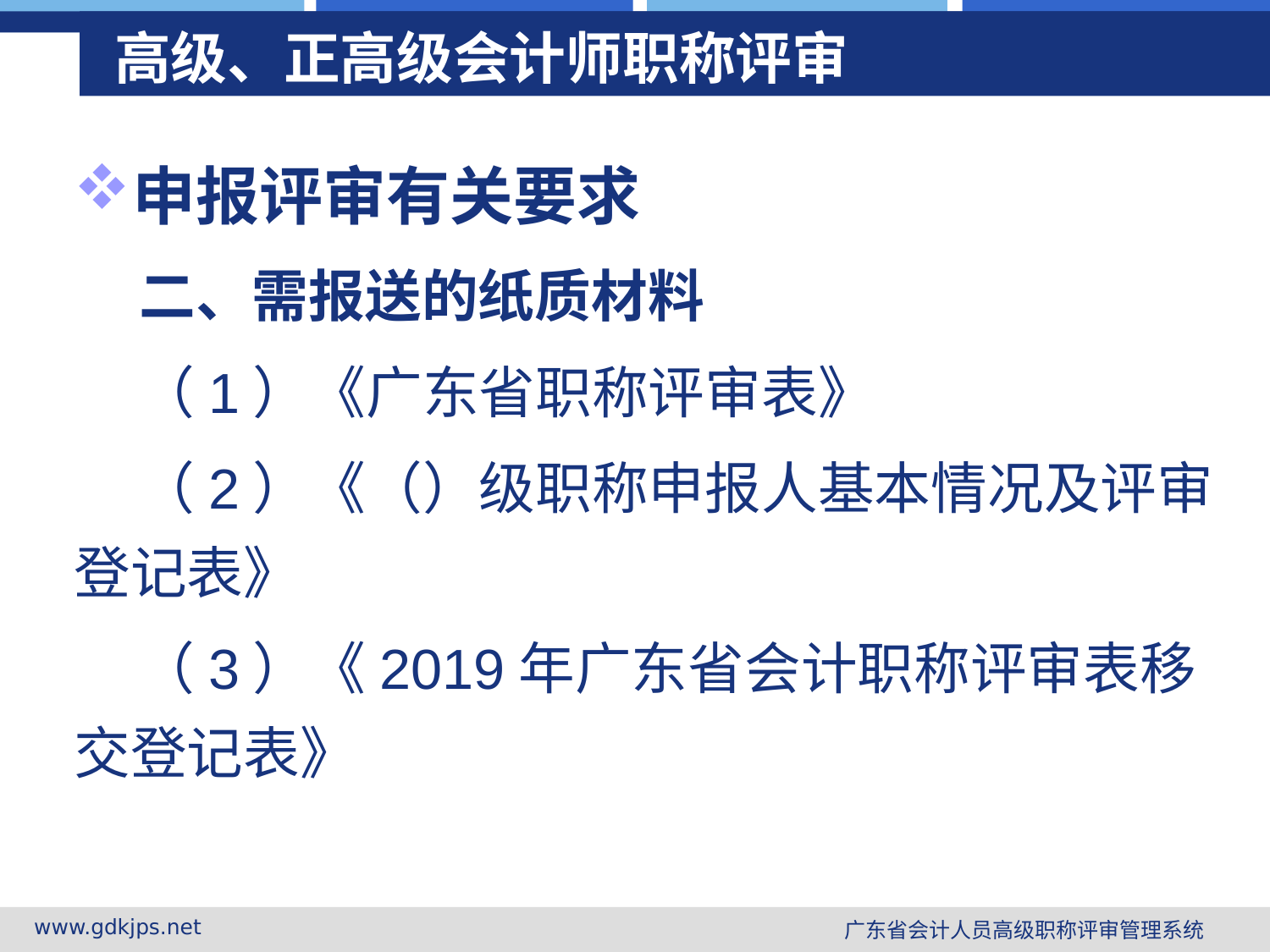

# 高级、正高级会计师职称评审
申报评审有关要求
    二、需报送的纸质材料
    （1）《广东省职称评审表》
    （2）《（）级职称申报人基本情况及评审登记表》
    （3）《2019年广东省会计职称评审表移交登记表》

www.gdkjps.net
广东省会计人员高级职称评审管理系统